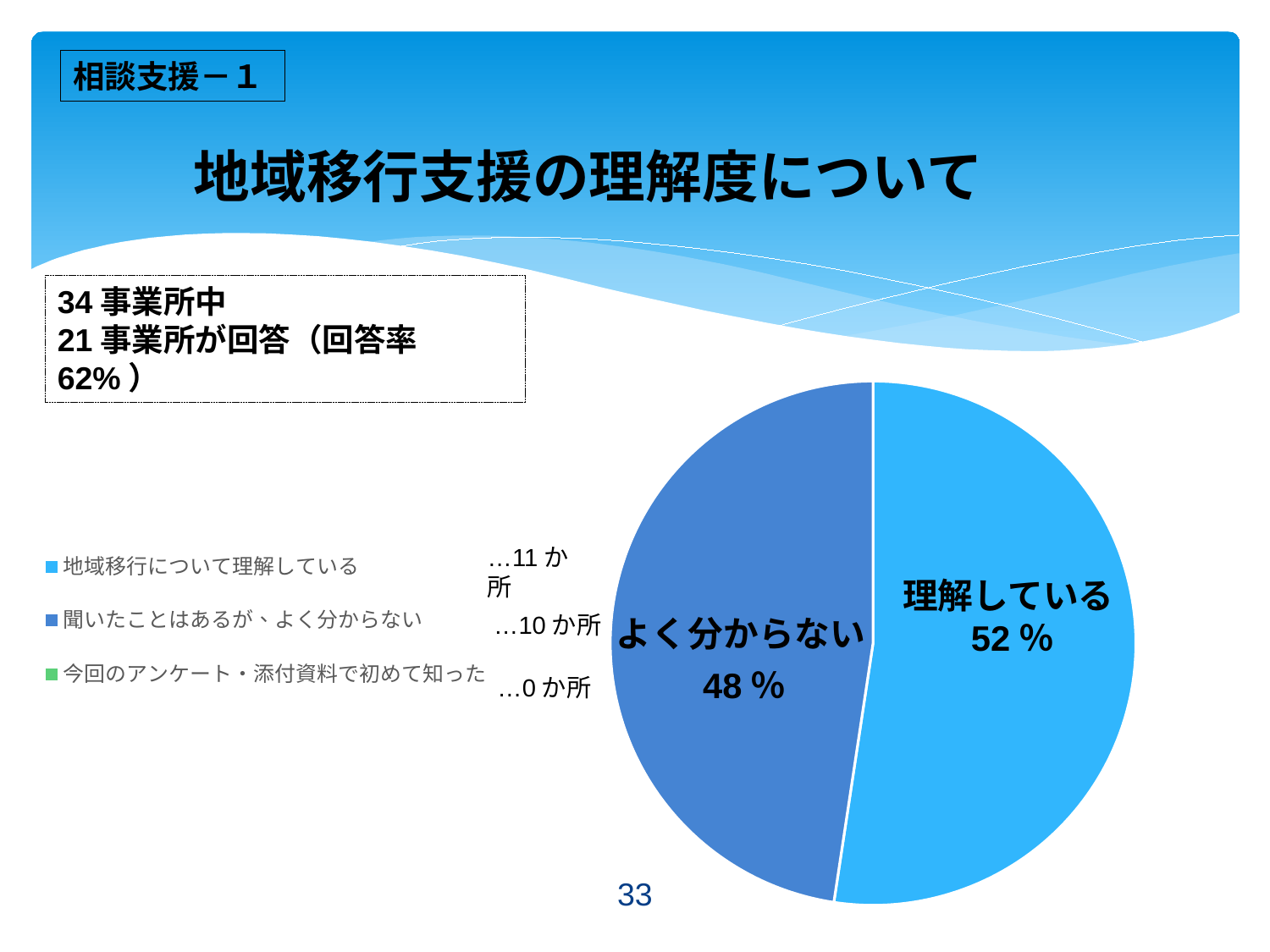

相談支援－１
# 地域移行支援の理解度について
34事業所中
21事業所が回答（回答率62%）

### Chart

| Category | 売上高 |
|---|---|
| 地域移行について理解している | 11.0 |
| 聞いたことはあるが、よく分からない | 10.0 |
| 今回のアンケート・添付資料で初めて知った | None |
33
…11か所
理解している52％
…10か所
…0か所
33